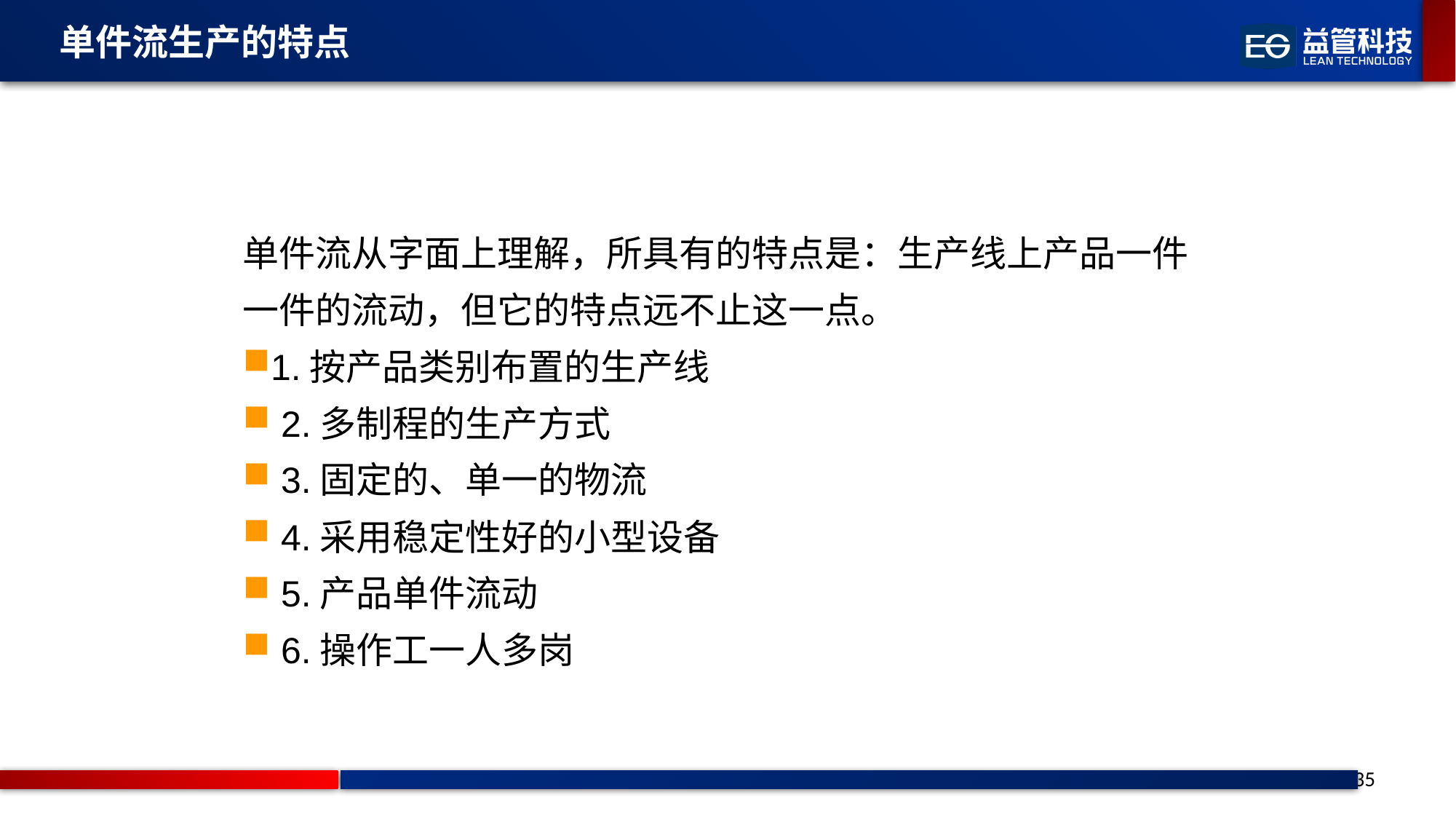

单件流生产的特点
单件流从字面上理解，所具有的特点是：生产线上产品一件一件的流动，但它的特点远不止这一点。
1.按产品类别布置的生产线
 2.多制程的生产方式
 3.固定的、单一的物流
 4.采用稳定性好的小型设备
 5.产品单件流动
 6.操作工一人多岗